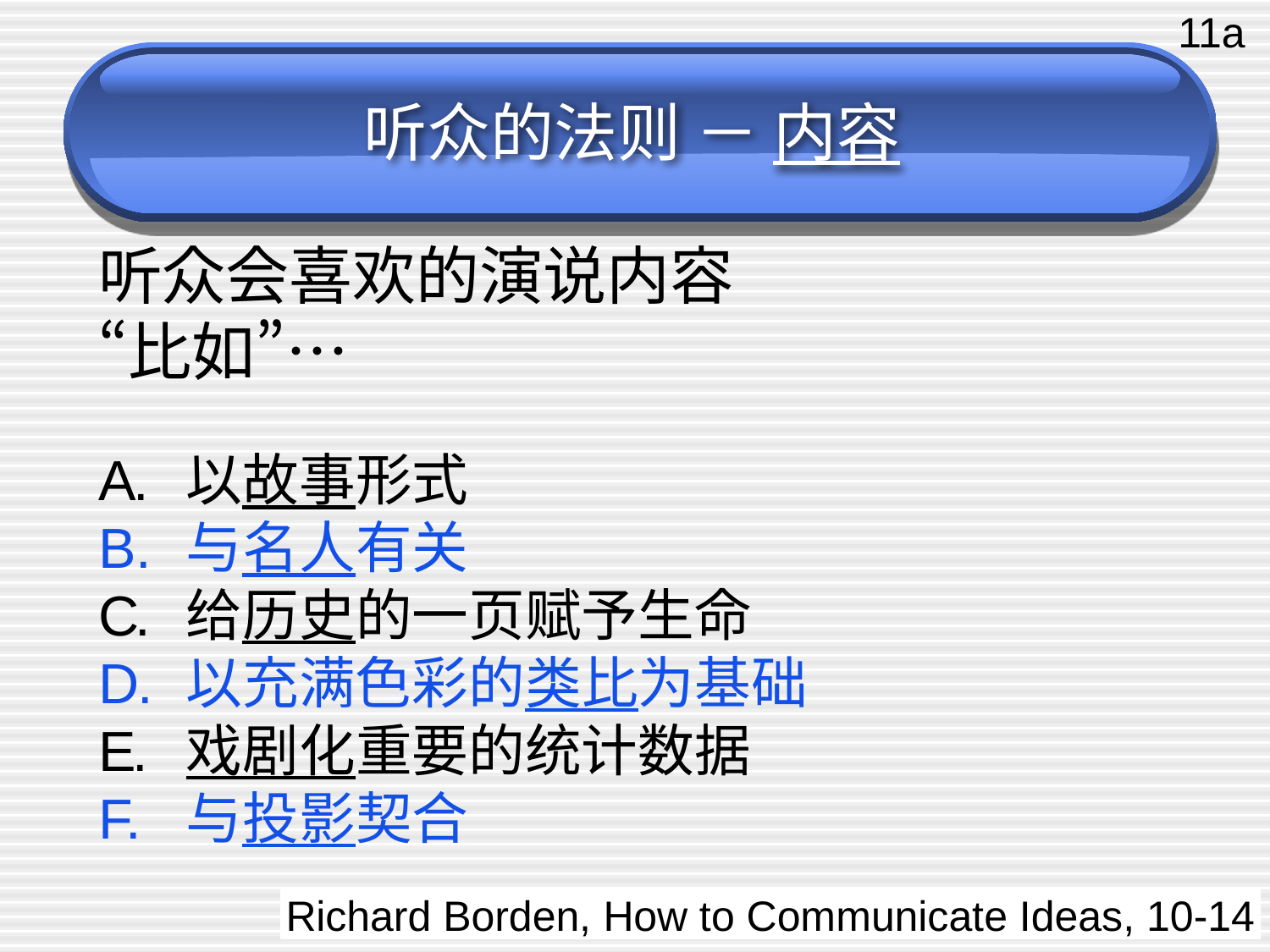

11a
# 听众的法则 － 内容

听众会喜欢的演说内容
“比如”…
以故事形式
与名人有关
给历史的一页赋予生命
以充满色彩的类比为基础
戏剧化重要的统计数据
与投影契合
Richard Borden, How to Communicate Ideas, 10-14